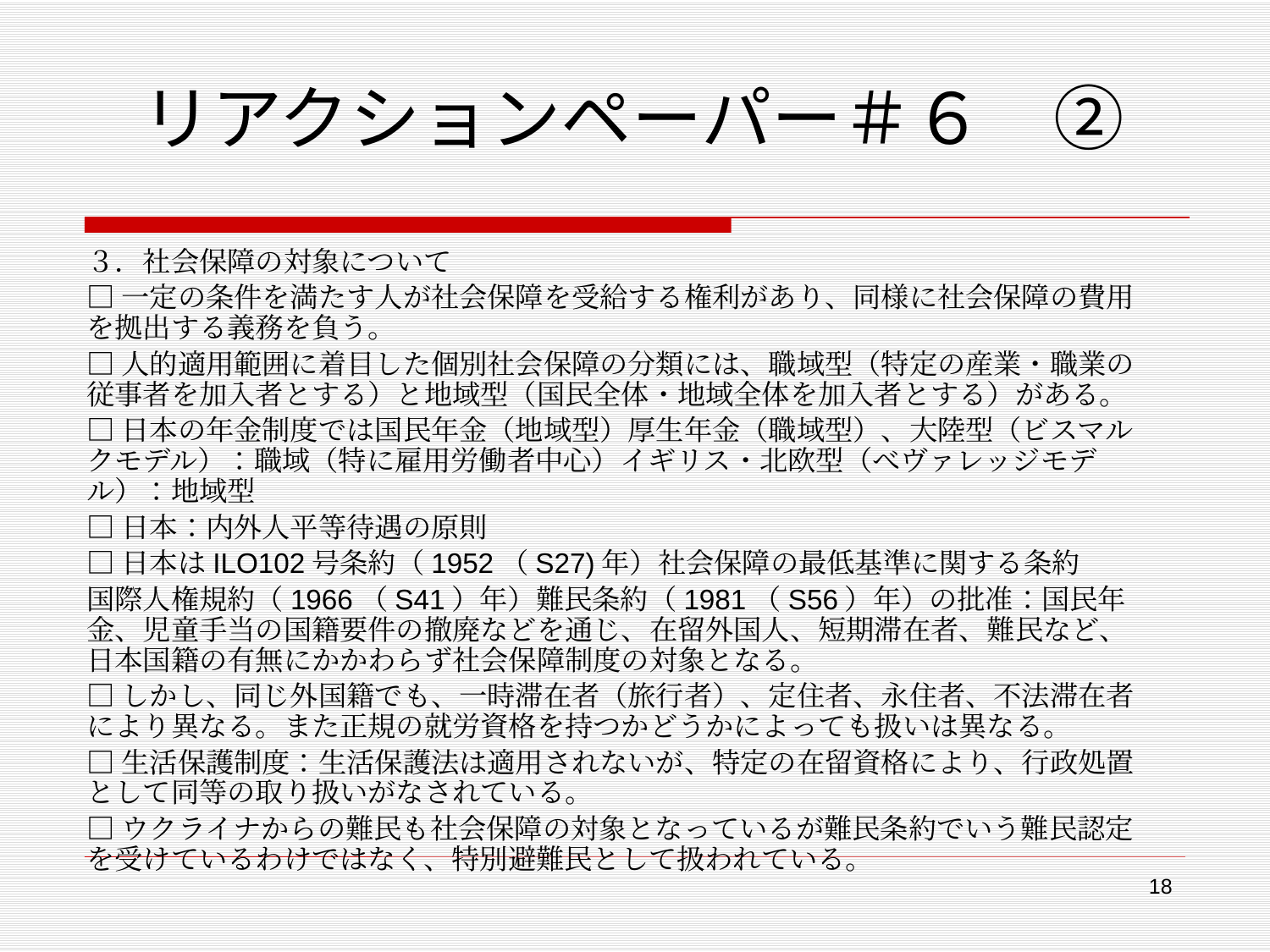

# リアクションペーパー＃６　②
３．社会保障の対象について
□一定の条件を満たす人が社会保障を受給する権利があり、同様に社会保障の費用を拠出する義務を負う。
□人的適用範囲に着目した個別社会保障の分類には、職域型（特定の産業・職業の従事者を加入者とする）と地域型（国民全体・地域全体を加入者とする）がある。
□日本の年金制度では国民年金（地域型）厚生年金（職域型）、大陸型（ビスマルクモデル）：職域（特に雇用労働者中心）イギリス・北欧型（べヴァレッジモデル）：地域型
□日本：内外人平等待遇の原則
□日本はILO102号条約（1952（S27)年）社会保障の最低基準に関する条約
国際人権規約（1966（S41）年）難民条約（1981（S56）年）の批准：国民年金、児童手当の国籍要件の撤廃などを通じ、在留外国人、短期滞在者、難民など、日本国籍の有無にかかわらず社会保障制度の対象となる。
□しかし、同じ外国籍でも、一時滞在者（旅行者）、定住者、永住者、不法滞在者により異なる。また正規の就労資格を持つかどうかによっても扱いは異なる。
□生活保護制度：生活保護法は適用されないが、特定の在留資格により、行政処置として同等の取り扱いがなされている。
□ウクライナからの難民も社会保障の対象となっているが難民条約でいう難民認定を受けているわけではなく、特別避難民として扱われている。

18